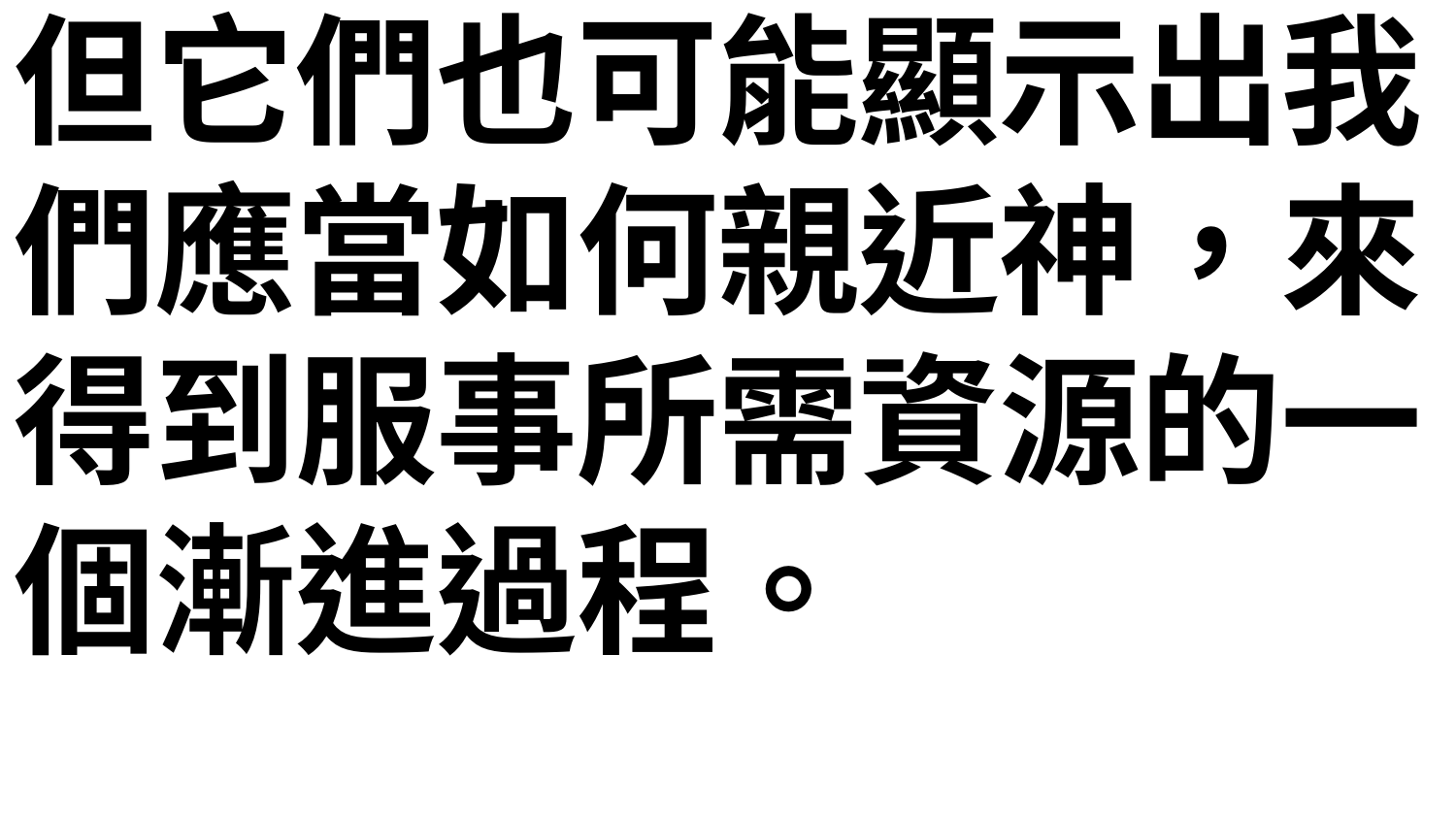

但它們也可能顯示出我們應當如何親近神，來得到服事所需資源的一個漸進過程。